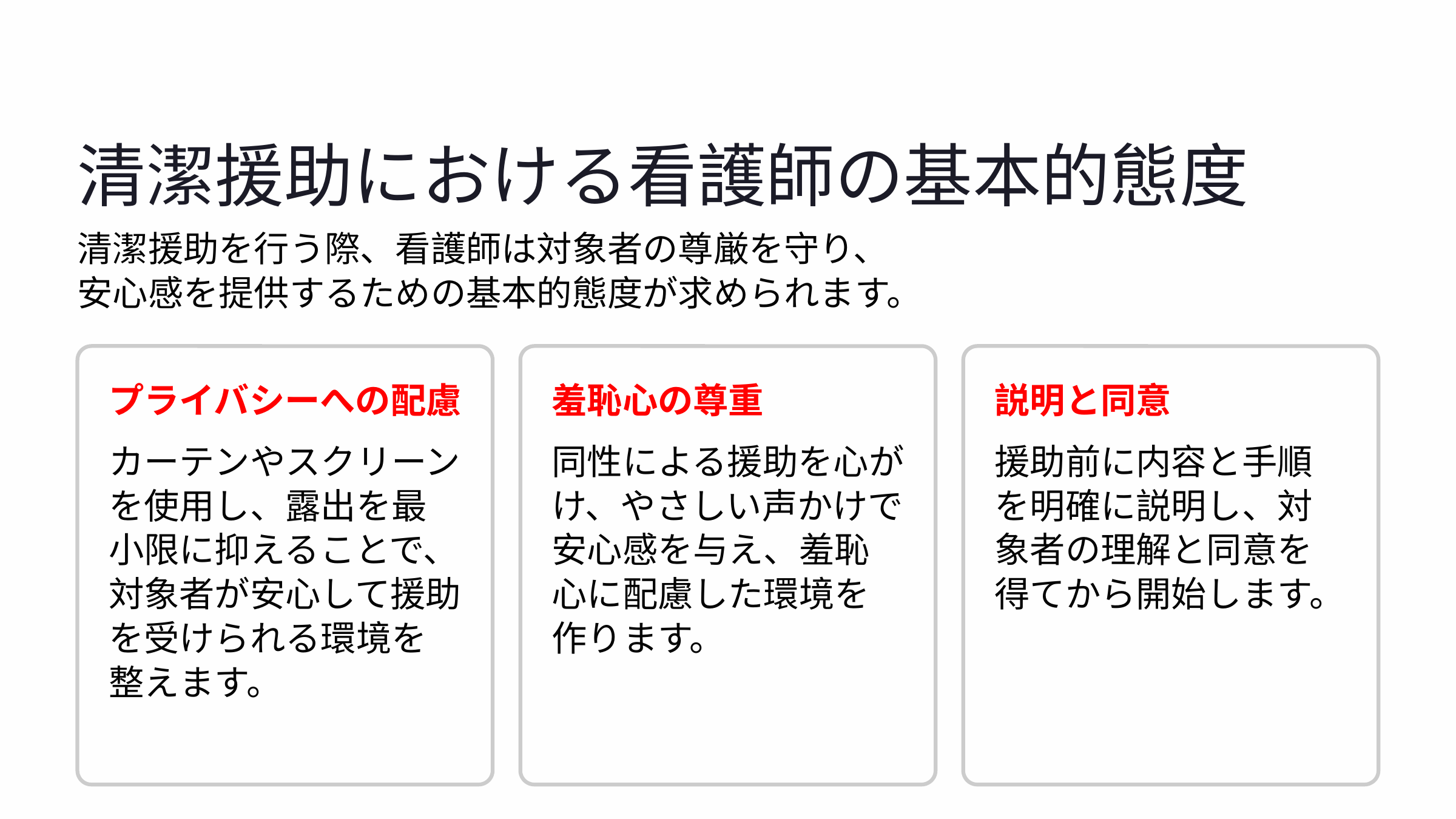

清潔援助における看護師の基本的態度
清潔援助を行う際、看護師は対象者の尊厳を守り、
安心感を提供するための基本的態度が求められます。

プライバシーへの配慮
羞恥心の尊重
説明と同意
カーテンやスクリーンを使用し、露出を最小限に抑えることで、対象者が安心して援助を受けられる環境を整えます。
同性による援助を心がけ、やさしい声かけで安心感を与え、羞恥心に配慮した環境を作ります。
援助前に内容と手順を明確に説明し、対象者の理解と同意を得てから開始します。